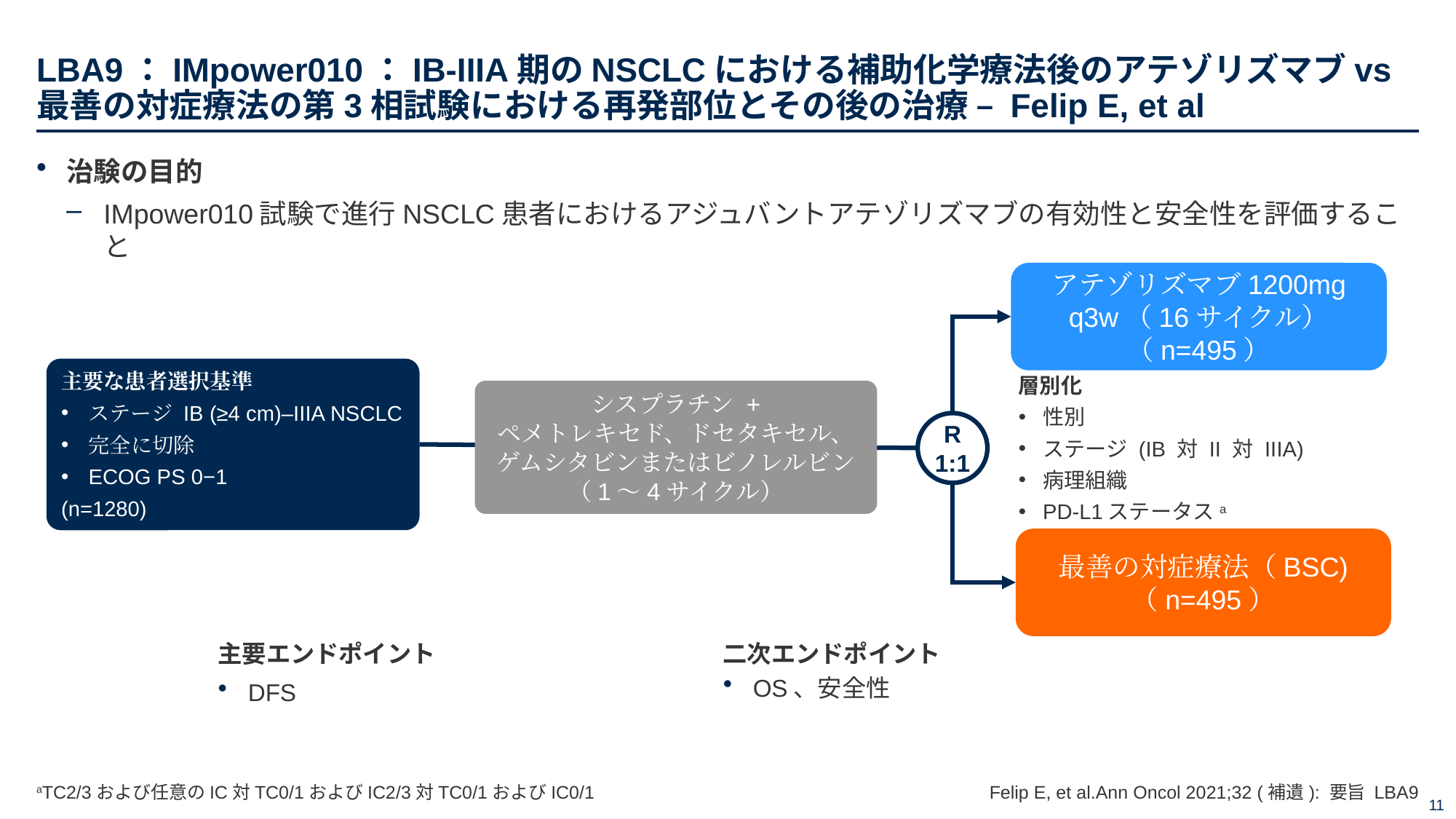

# LBA9：IMpower010：IB-IIIA期のNSCLCにおける補助化学療法後のアテゾリズマブvs最善の対症療法の第3相試験における再発部位とその後の治療 – Felip E, et al
治験の目的
IMpower010試験で進行NSCLC患者におけるアジュバントアテゾリズマブの有効性と安全性を評価すること
アテゾリズマブ1200mg q3w（16サイクル）
（n=495）
主要な患者選択基準
ステージ IB (≥4 cm)–IIIA NSCLC
完全に切除
ECOG PS 0−1
(n=1280)
層別化
性別
ステージ (IB 対 II 対 IIIA)
病理組織
PD-L1ステータスa
シスプラチン +
ペメトレキセド、ドセタキセル、ゲムシタビンまたはビノレルビン
（1〜4サイクル）
R
1:1
最善の対症療法（BSC)
（n=495）
主要エンドポイント
DFS

二次エンドポイント
OS、安全性
aTC2/3および任意のIC対TC0/1およびIC2/3対TC0/1およびIC0/1
Felip E, et al.Ann Oncol 2021;32 (補遺): 要旨 LBA9